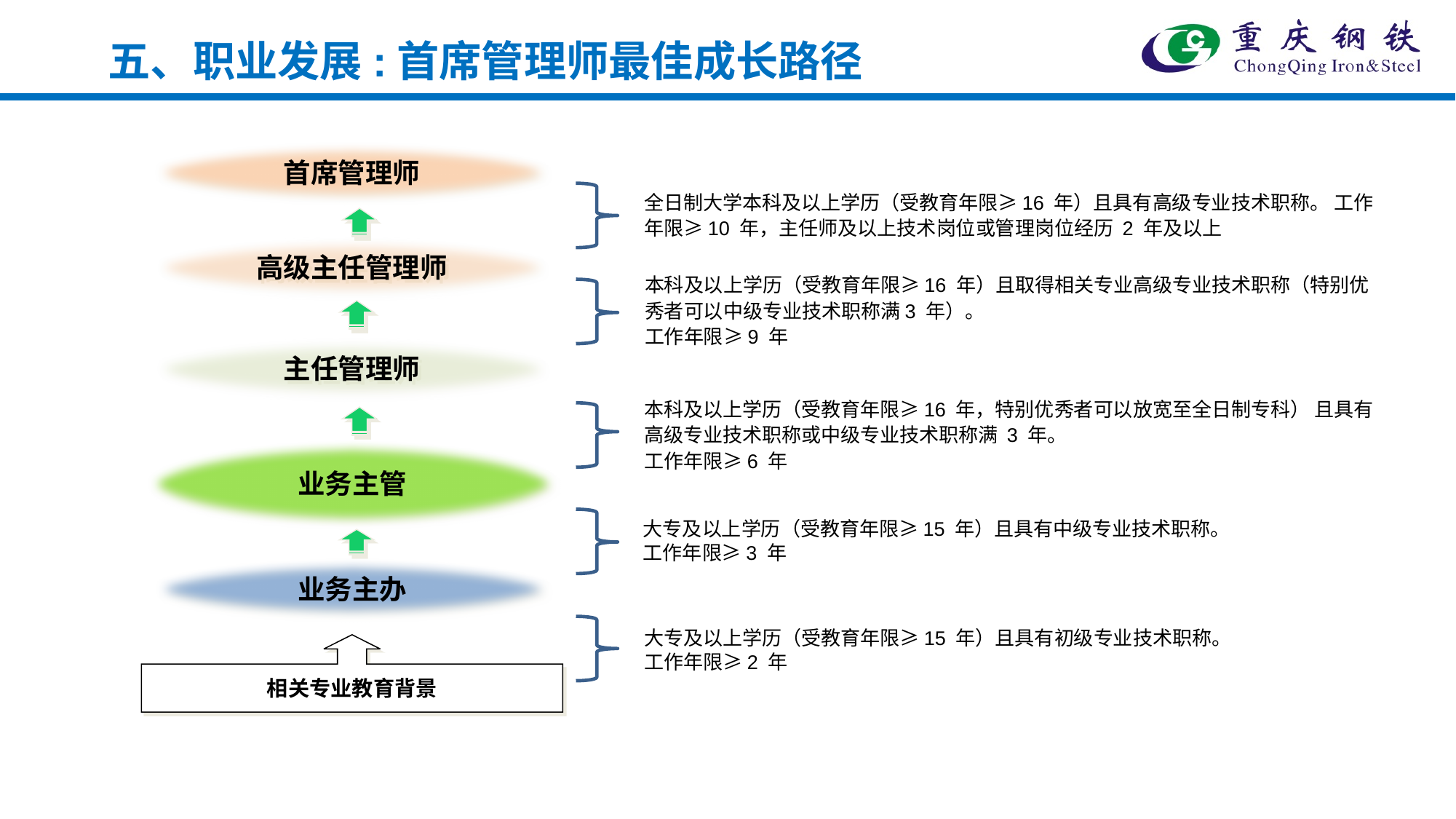

五、职业发展:首席管理师最佳成长路径
首席管理师
全日制大学本科及以上学历（受教育年限≥16 年）且具有高级专业技术职称。 工作年限≥10 年，主任师及以上技术岗位或管理岗位经历 2 年及以上

高级主任管理师
本科及以上学历（受教育年限≥16 年）且取得相关专业高级专业技术职称（特别优秀者可以中级专业技术职称满3 年）。
工作年限≥9 年

主任管理师
本科及以上学历（受教育年限≥16 年，特别优秀者可以放宽至全日制专科） 且具有高级专业技术职称或中级专业技术职称满 3 年。
工作年限≥6 年

业务主管

大专及以上学历（受教育年限≥15 年）且具有中级专业技术职称。
工作年限≥3 年

业务主办

大专及以上学历（受教育年限≥15 年）且具有初级专业技术职称。
工作年限≥2 年
相关专业教育背景